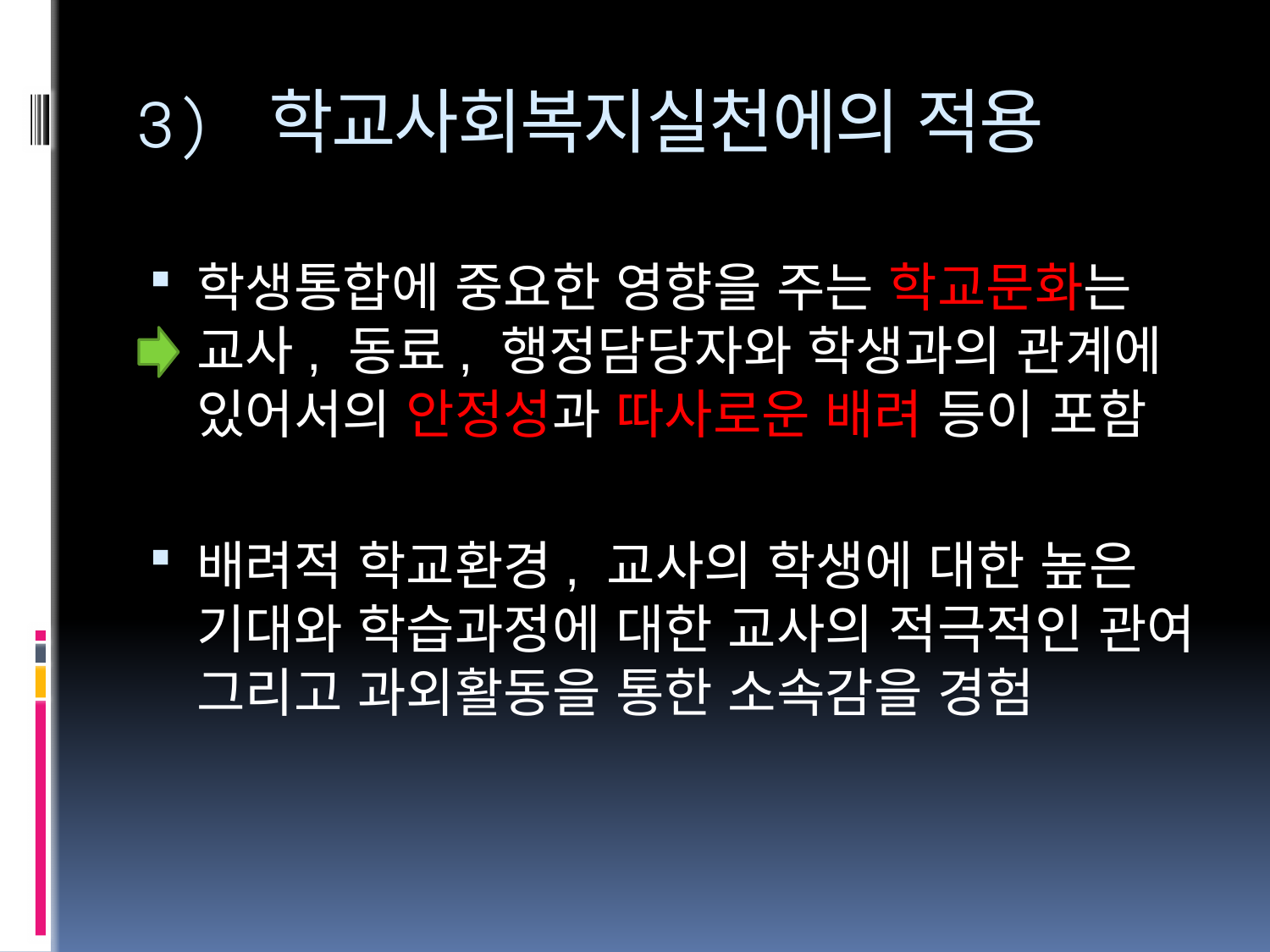

# 3) 학교사회복지실천에의 적용
학생통합에 중요한 영향을 주는 학교문화는 교사, 동료, 행정담당자와 학생과의 관계에 있어서의 안정성과 따사로운 배려 등이 포함

배려적 학교환경, 교사의 학생에 대한 높은 기대와 학습과정에 대한 교사의 적극적인 관여 그리고 과외활동을 통한 소속감을 경험